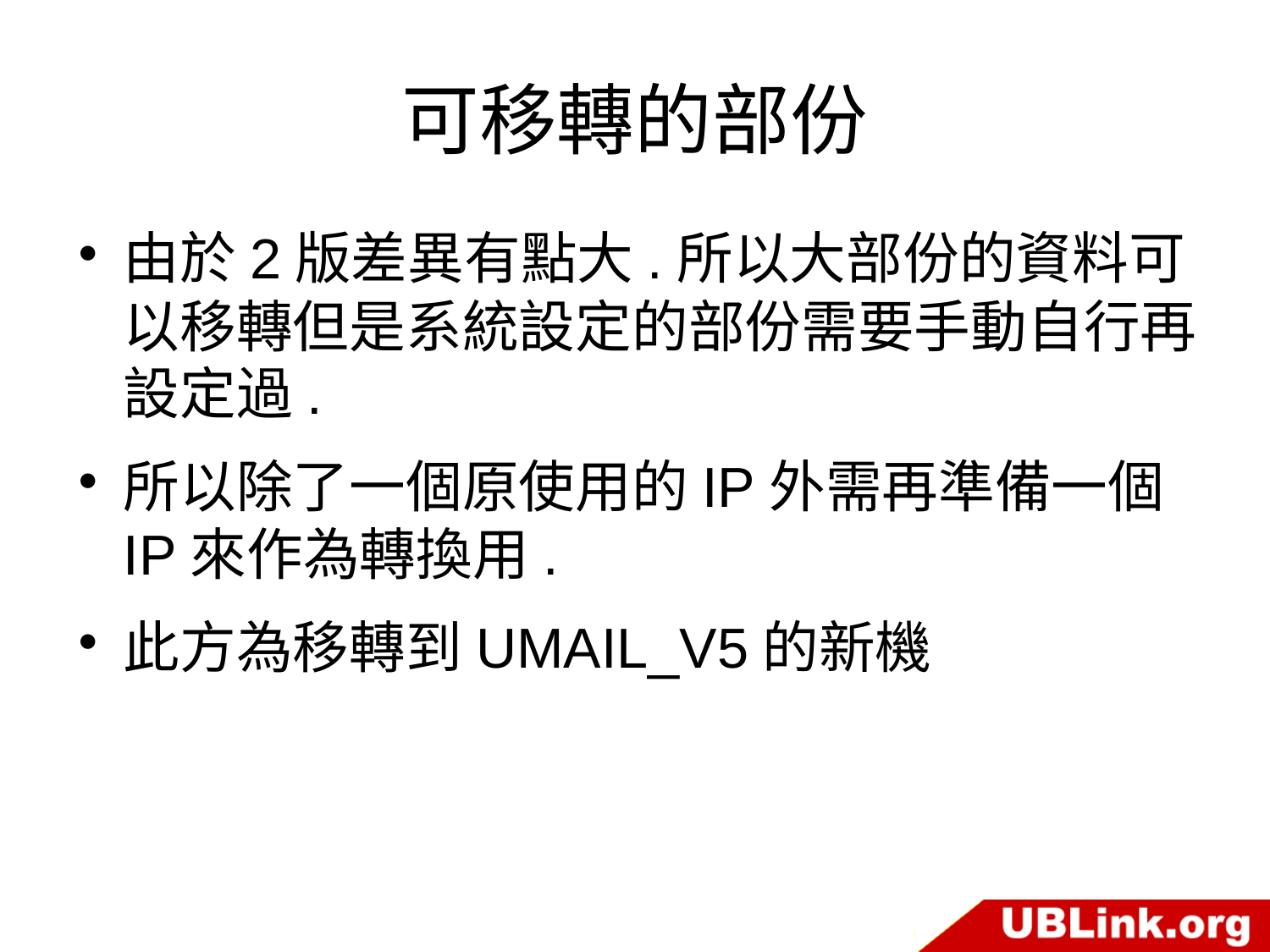

可移轉的部份
由於2版差異有點大.所以大部份的資料可以移轉但是系統設定的部份需要手動自行再設定過.
所以除了一個原使用的IP外需再準備一個IP來作為轉換用.
此方為移轉到UMAIL_V5的新機